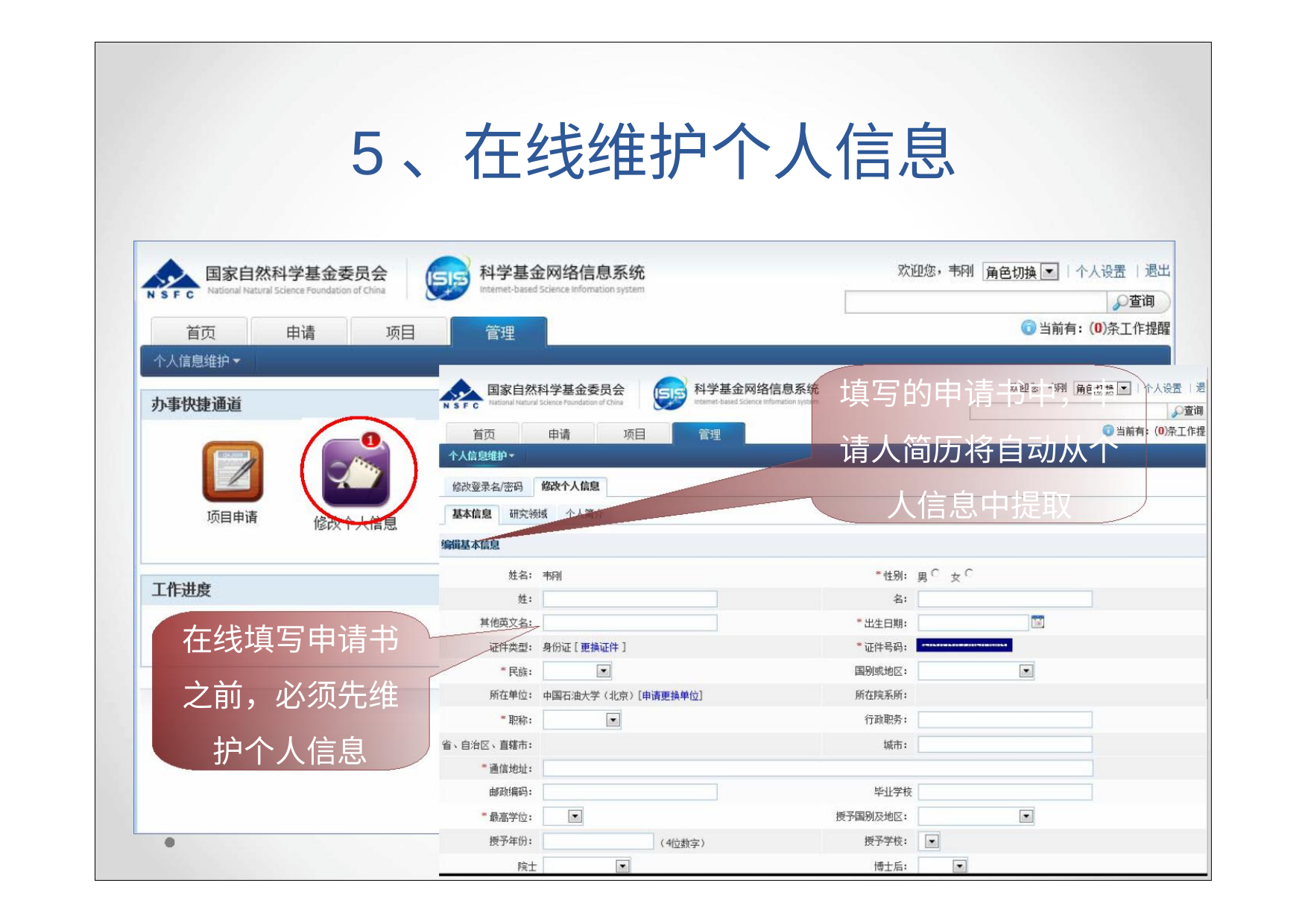

5、在线维护个人信息
填写的申请书中，申
请人简历将自动从个
人信息中提取
在线填写申请书
之前，必须先维
护个人信息